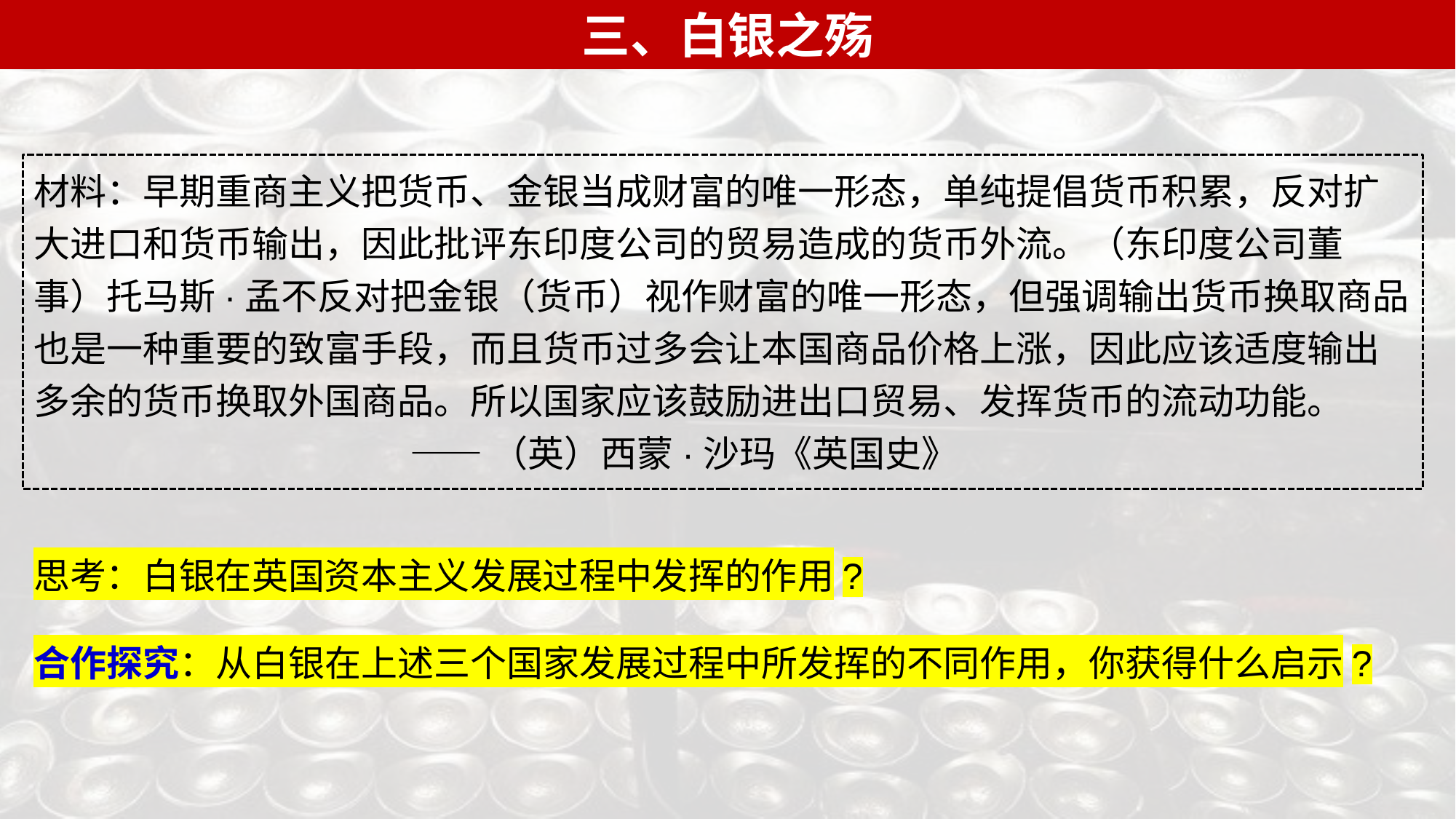

三、白银之殇
材料：早期重商主义把货币、金银当成财富的唯一形态，单纯提倡货币积累，反对扩大进口和货币输出，因此批评东印度公司的贸易造成的货币外流。（东印度公司董事）托马斯·孟不反对把金银（货币）视作财富的唯一形态，但强调输出货币换取商品也是一种重要的致富手段，而且货币过多会让本国商品价格上涨，因此应该适度输出多余的货币换取外国商品。所以国家应该鼓励进出口贸易、发挥货币的流动功能。
                                              ——（英）西蒙·沙玛《英国史》
思考：白银在英国资本主义发展过程中发挥的作用?
合作探究：从白银在上述三个国家发展过程中所发挥的不同作用，你获得什么启示?